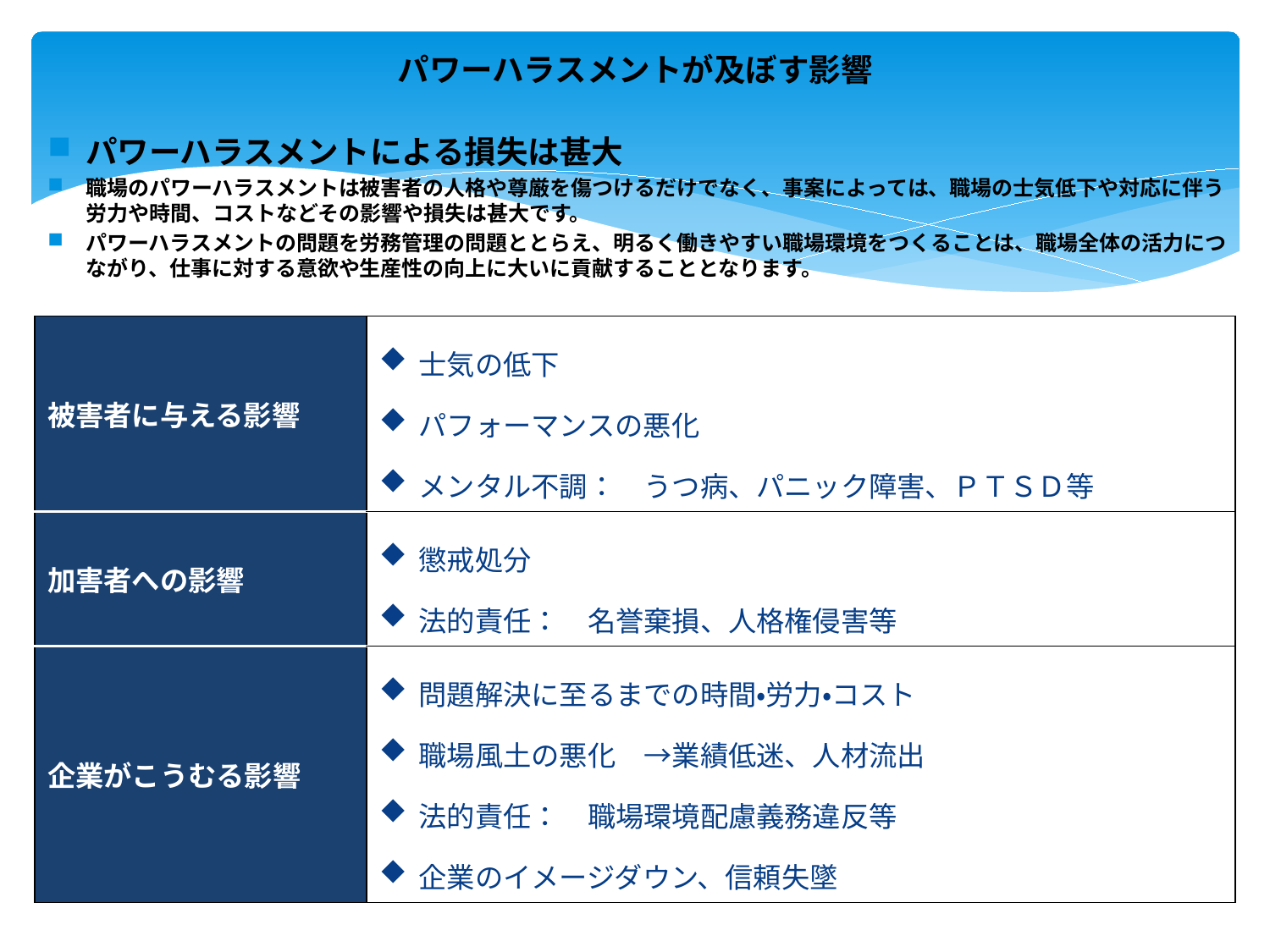

# パワーハラスメントが及ぼす影響
パワーハラスメントによる損失は甚大
職場のパワーハラスメントは被害者の人格や尊厳を傷つけるだけでなく、事案によっては、職場の士気低下や対応に伴う労力や時間、コストなどその影響や損失は甚大です。
パワーハラスメントの問題を労務管理の問題ととらえ、明るく働きやすい職場環境をつくることは、職場全体の活力につながり、仕事に対する意欲や生産性の向上に大いに貢献することとなります。

| 被害者に与える影響 | 士気の低下 パフォーマンスの悪化 メンタル不調：　うつ病、パニック障害、ＰＴＳＤ等 |
| --- | --- |
| 加害者への影響 | 懲戒処分 法的責任：　名誉棄損、人格権侵害等 |
| 企業がこうむる影響 | 問題解決に至るまでの時間・労力・コスト 職場風土の悪化　→業績低迷、人材流出 法的責任：　職場環境配慮義務違反等 企業のイメージダウン、信頼失墜 |